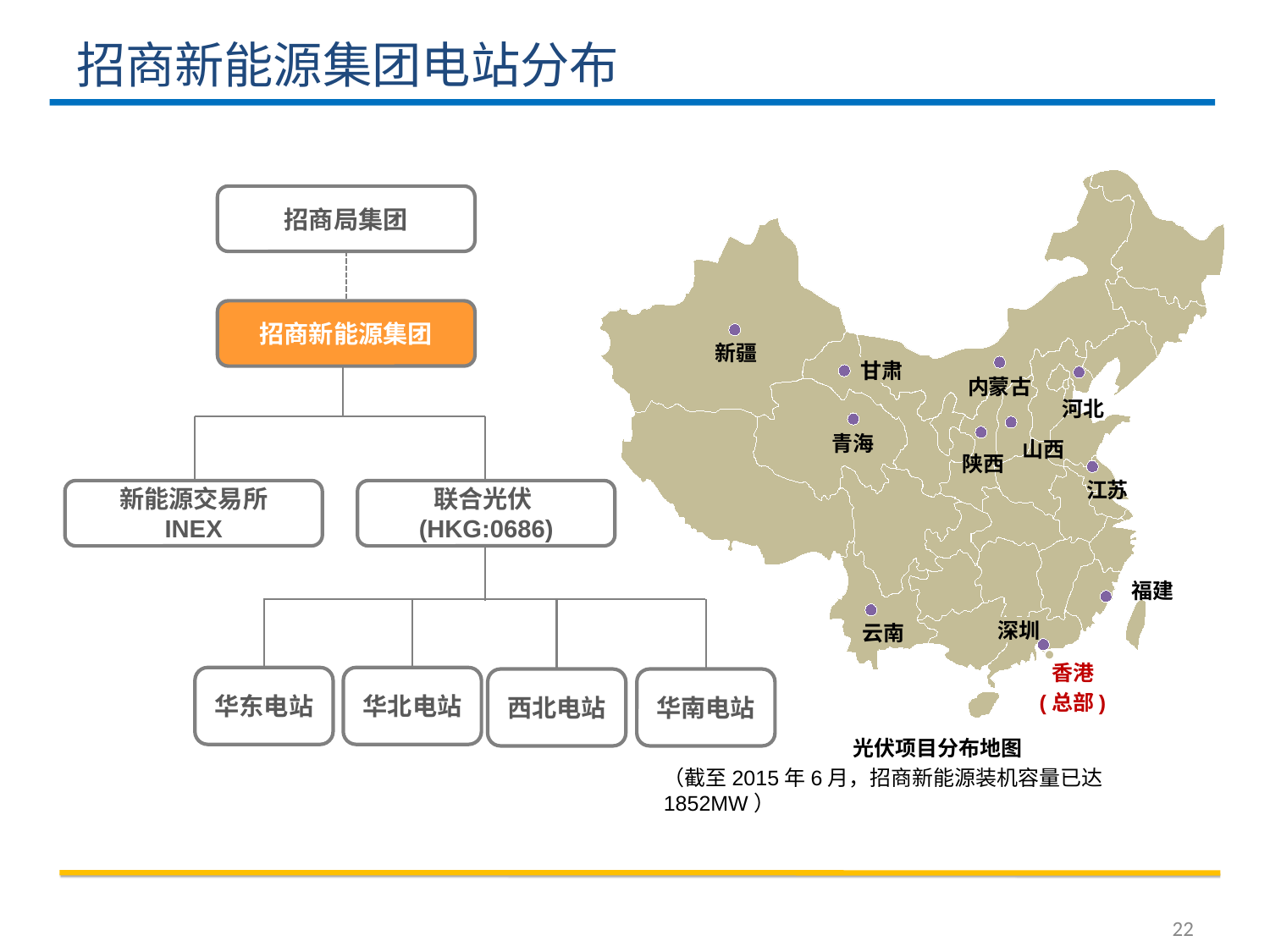

# 招商新能源集团电站分布

新疆

甘肃

内蒙古

青海

江苏
福建

深圳

香港
(总部)
光伏项目分布地图
（截至2015年6月，招商新能源装机容量已达1852MW）
招商局集团
招商新能源集团
联合光伏(HKG:0686)
华东电站
华北电站
西北电站
华南电站

河北

山西
陕西
新能源交易所
INEX

云南
22